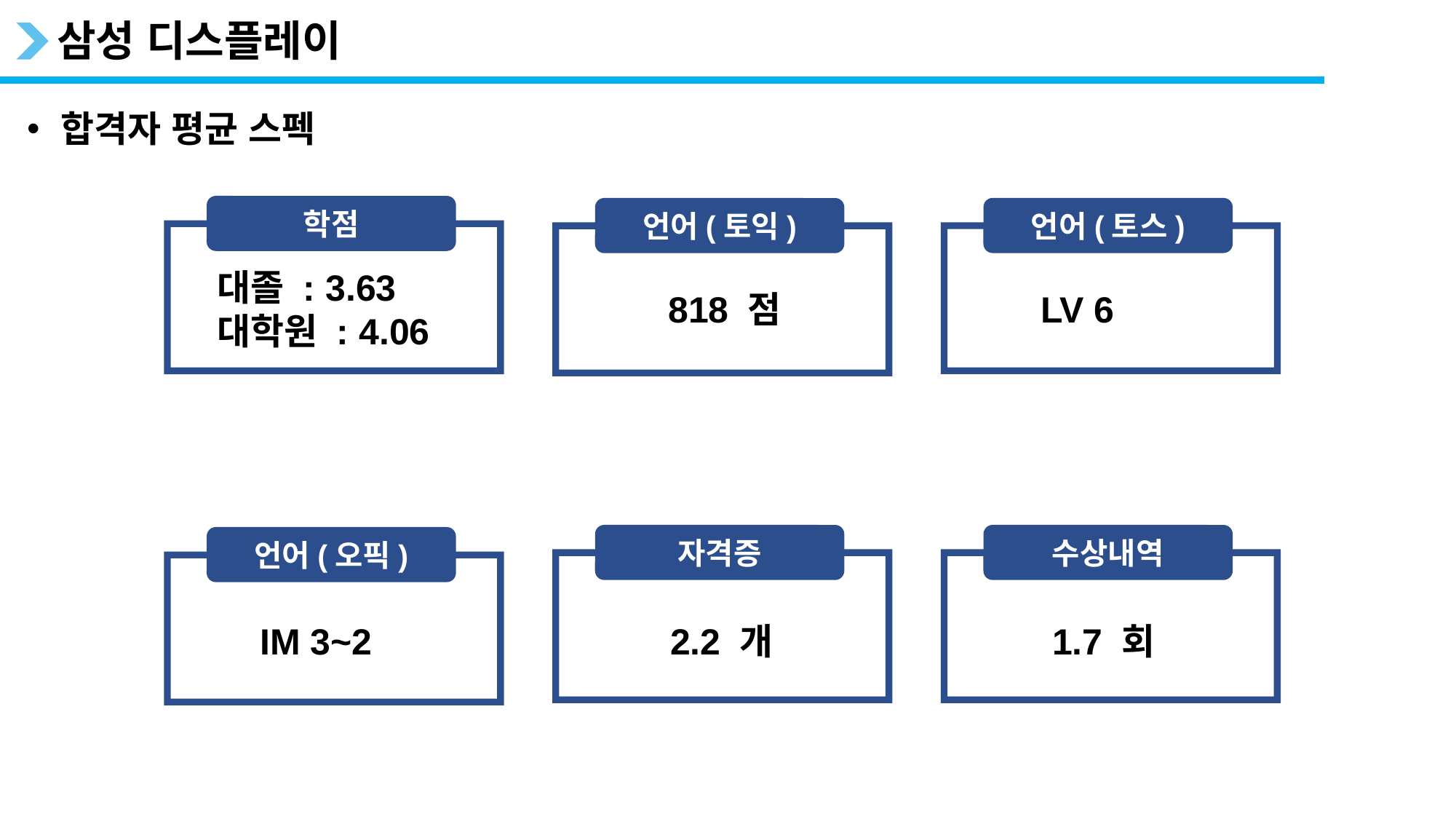

삼성 디스플레이

합격자 평균 스펙
학점
언어(토스)
언어(토익)

대졸 : 3.63
대학원 : 4.06
818 점
LV 6
자격증
수상내역
언어(오픽)

IM 3~2
2.2 개
1.7 회